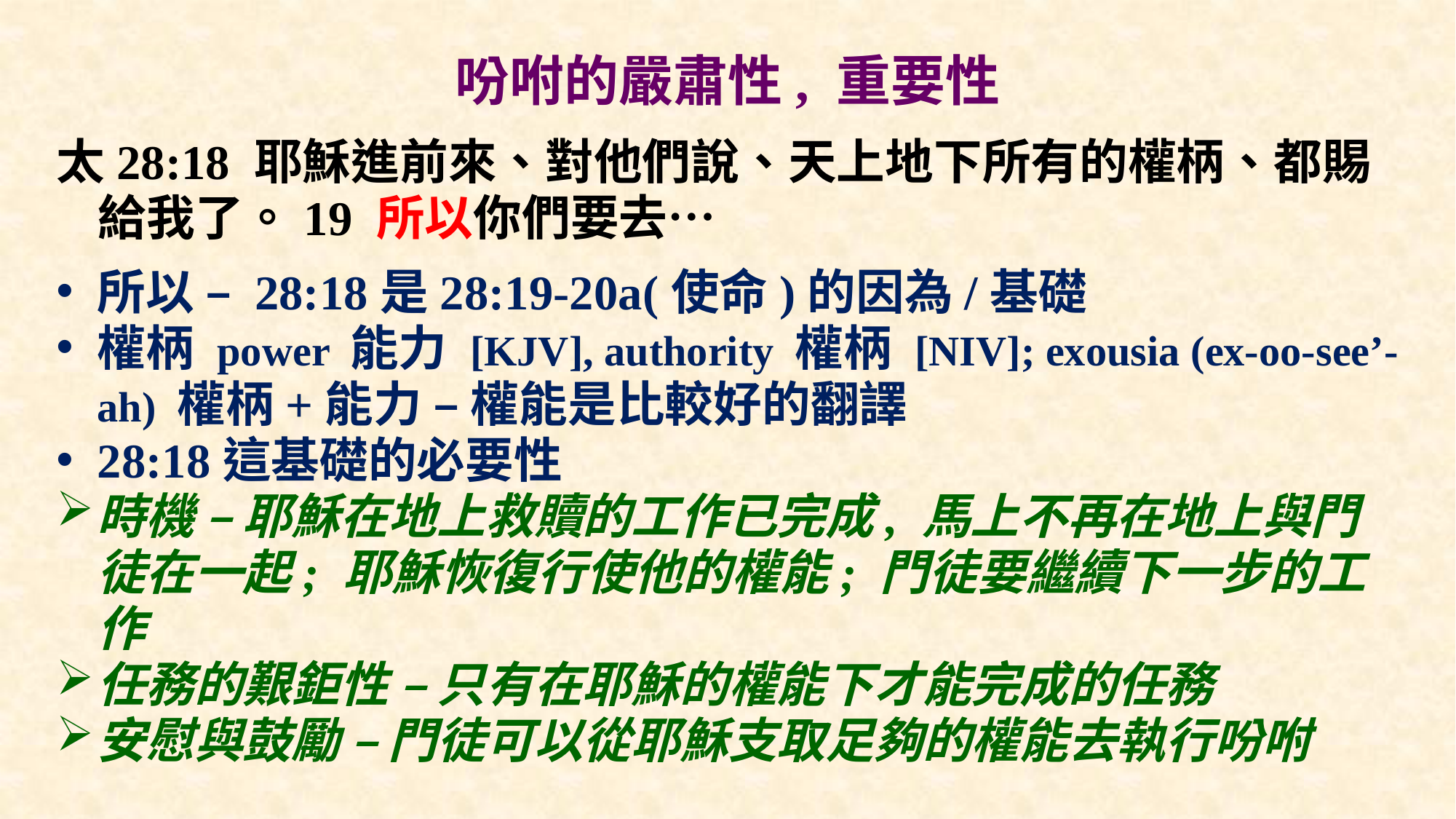

# 吩咐的嚴肅性, 重要性
太28:18 耶穌進前來、對他們說、天上地下所有的權柄、都賜給我了。19 所以你們要去…
所以 – 28:18是28:19-20a(使命)的因為/基礎
權柄 power 能力 [KJV], authority 權柄 [NIV]; exousia (ex-oo-see’-ah) 權柄+能力 – 權能是比較好的翻譯
28:18這基礎的必要性
時機 – 耶穌在地上救贖的工作已完成, 馬上不再在地上與門徒在一起; 耶穌恢復行使他的權能; 門徒要繼續下一步的工作
任務的艱鉅性 – 只有在耶穌的權能下才能完成的任務
安慰與鼓勵 – 門徒可以從耶穌支取足夠的權能去執行吩咐